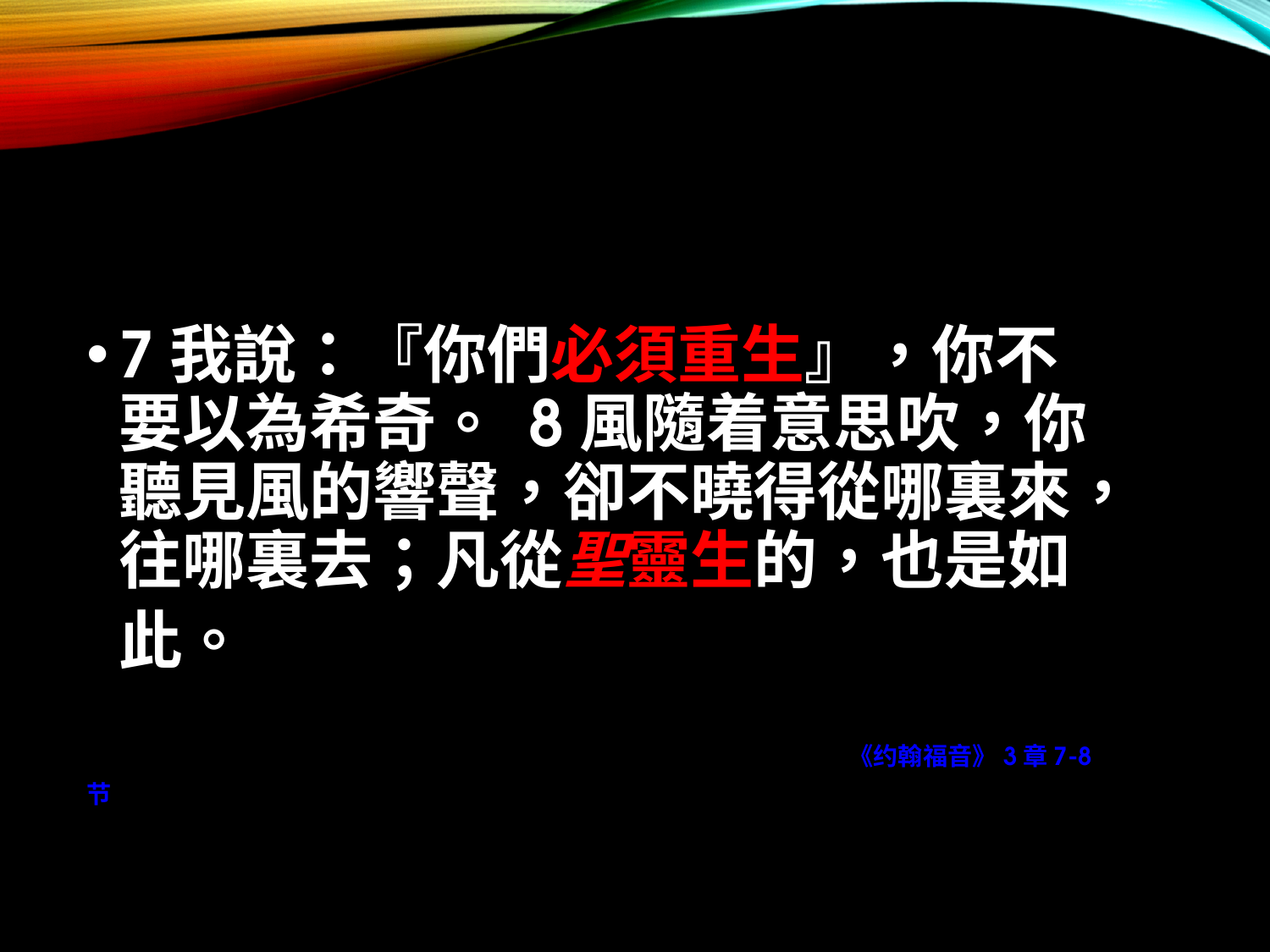

7我說：『你們必須重生』，你不要以為希奇。 8風隨着意思吹，你聽見風的響聲，卻不曉得從哪裏來，往哪裏去；凡從聖靈生的，也是如此。
						《约翰福音》3章7-8节